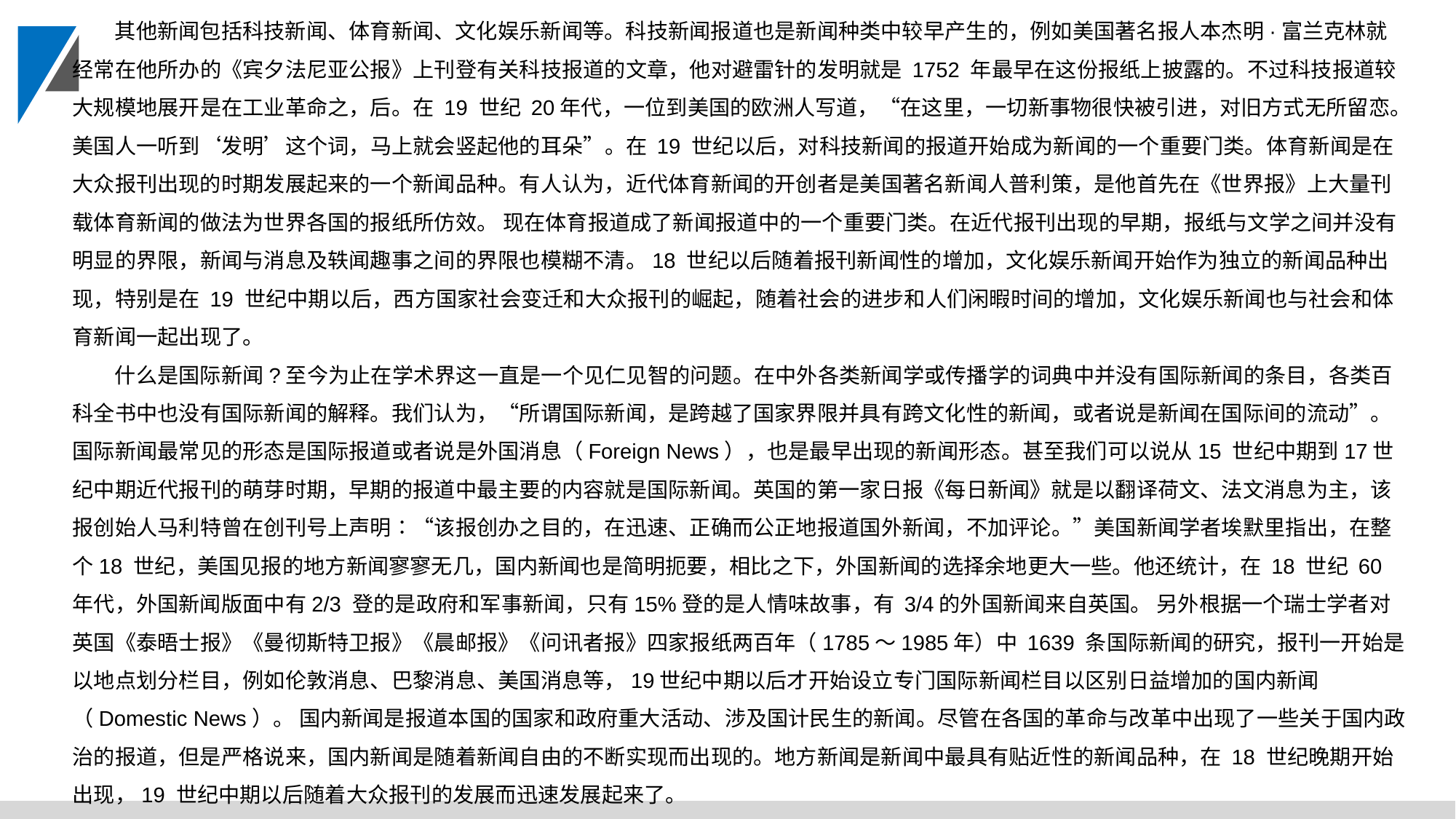

其他新闻包括科技新闻、体育新闻、文化娱乐新闻等。科技新闻报道也是新闻种类中较早产生的，例如美国著名报人本杰明·富兰克林就经常在他所办的《宾夕法尼亚公报》上刊登有关科技报道的文章，他对避雷针的发明就是 1752 年最早在这份报纸上披露的。不过科技报道较大规模地展开是在工业革命之，后。在 19 世纪 20年代，一位到美国的欧洲人写道，“在这里，一切新事物很快被引进，对旧方式无所留恋。美国人一听到‘发明’这个词，马上就会竖起他的耳朵”。在 19 世纪以后，对科技新闻的报道开始成为新闻的一个重要门类。体育新闻是在大众报刊出现的时期发展起来的一个新闻品种。有人认为，近代体育新闻的开创者是美国著名新闻人普利策，是他首先在《世界报》上大量刊载体育新闻的做法为世界各国的报纸所仿效。 现在体育报道成了新闻报道中的一个重要门类。在近代报刊出现的早期，报纸与文学之间并没有明显的界限，新闻与消息及轶闻趣事之间的界限也模糊不清。18 世纪以后随着报刊新闻性的增加，文化娱乐新闻开始作为独立的新闻品种出现，特别是在 19 世纪中期以后，西方国家社会变迁和大众报刊的崛起，随着社会的进步和人们闲暇时间的增加，文化娱乐新闻也与社会和体育新闻一起出现了。
什么是国际新闻?至今为止在学术界这一直是一个见仁见智的问题。在中外各类新闻学或传播学的词典中并没有国际新闻的条目，各类百科全书中也没有国际新闻的解释。我们认为，“所谓国际新闻，是跨越了国家界限并具有跨文化性的新闻，或者说是新闻在国际间的流动”。国际新闻最常见的形态是国际报道或者说是外国消息（Foreign News），也是最早出现的新闻形态。甚至我们可以说从15 世纪中期到17世纪中期近代报刊的萌芽时期，早期的报道中最主要的内容就是国际新闻。英国的第一家日报《每日新闻》就是以翻译荷文、法文消息为主，该报创始人马利特曾在创刊号上声明∶“该报创办之目的，在迅速、正确而公正地报道国外新闻，不加评论。”美国新闻学者埃默里指出，在整个18 世纪，美国见报的地方新闻寥寥无几，国内新闻也是简明扼要，相比之下，外国新闻的选择余地更大一些。他还统计，在 18 世纪 60 年代，外国新闻版面中有2/3 登的是政府和军事新闻，只有15%登的是人情味故事，有 3/4的外国新闻来自英国。 另外根据一个瑞士学者对英国《泰晤士报》《曼彻斯特卫报》《晨邮报》《问讯者报》四家报纸两百年（1785～1985年）中 1639 条国际新闻的研究，报刊一开始是以地点划分栏目，例如伦敦消息、巴黎消息、美国消息等，19世纪中期以后才开始设立专门国际新闻栏目以区别日益增加的国内新闻（Domestic News）。 国内新闻是报道本国的国家和政府重大活动、涉及国计民生的新闻。尽管在各国的革命与改革中出现了一些关于国内政治的报道，但是严格说来，国内新闻是随着新闻自由的不断实现而出现的。地方新闻是新闻中最具有贴近性的新闻品种，在 18 世纪晚期开始出现，19 世纪中期以后随着大众报刊的发展而迅速发展起来了。